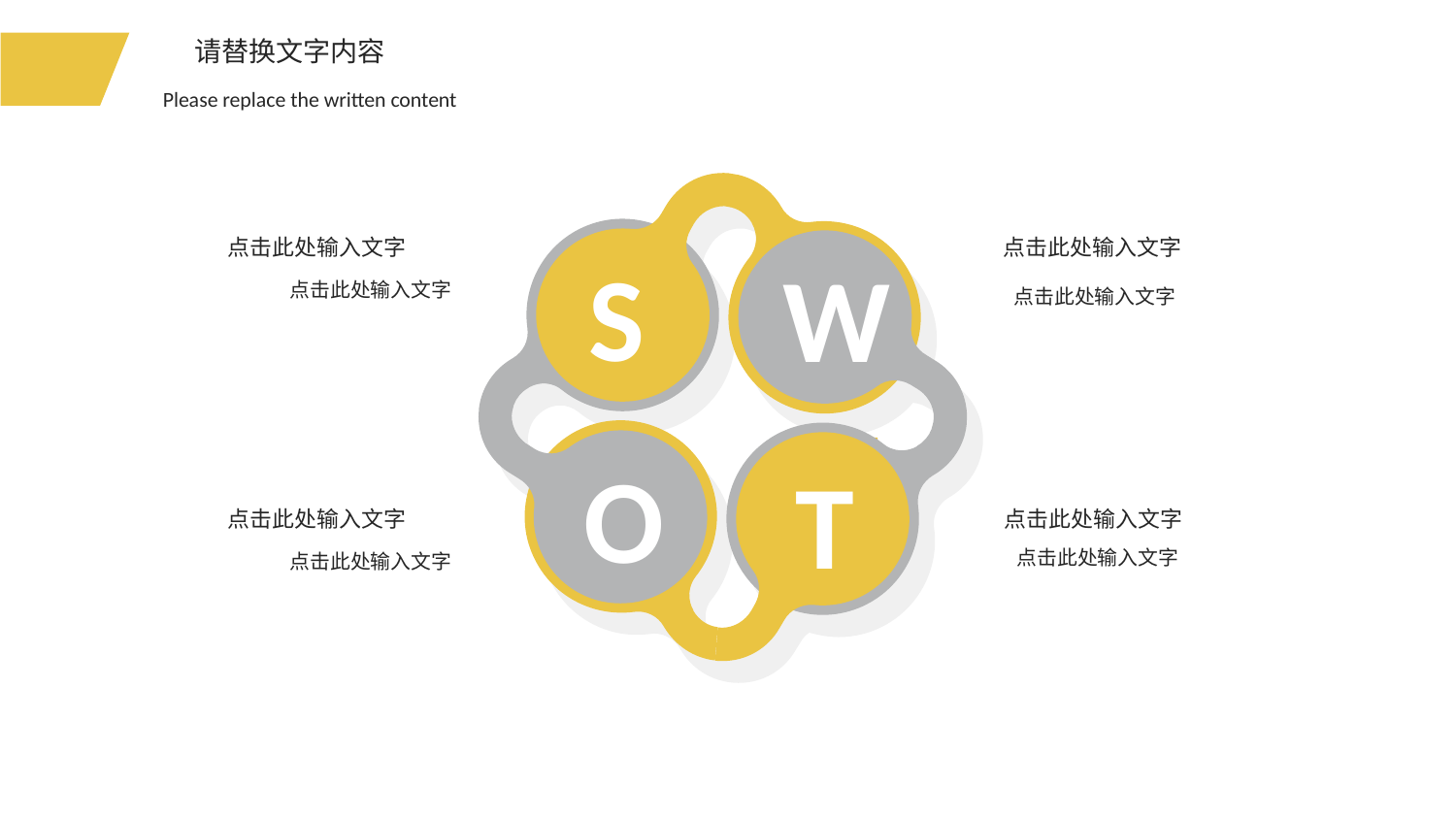

请替换文字内容

Please replace the written content

点击此处输入文字
点击此处输入文字
点击此处输入文字
点击此处输入文字

S
W

T

O
T
点击此处输入文字
点击此处输入文字
点击此处输入文字
点击此处输入文字